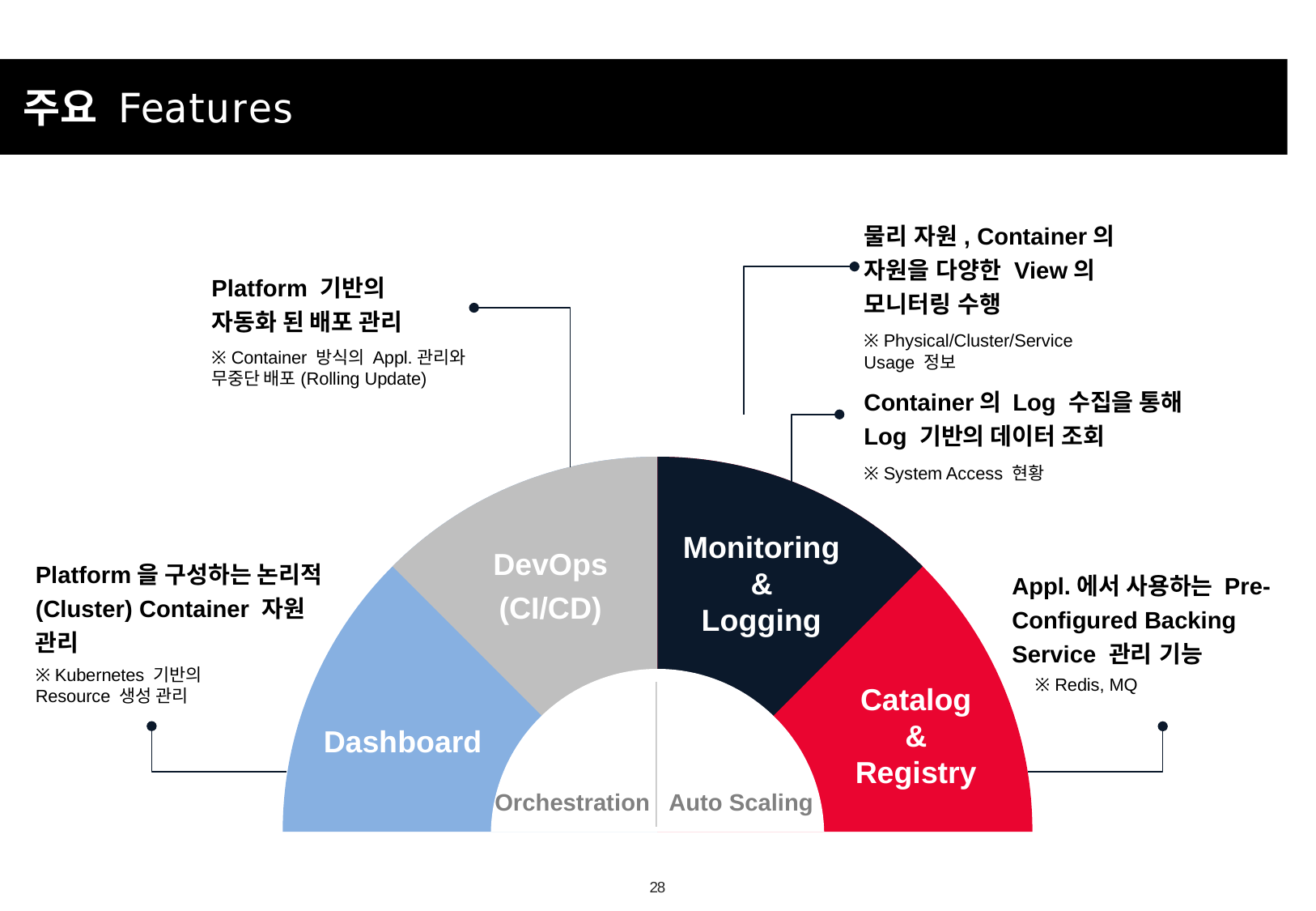

주요 Features
물리 자원, Container의 자원을 다양한 View의 모니터링 수행
Platform 기반의 자동화 된 배포 관리
※ Physical/Cluster/Service Usage 정보
※ Container 방식의 Appl.관리와 무중단 배포(Rolling Update)
Container의 Log 수집을 통해 Log 기반의 데이터 조회
※ System Access 현황

Monitoring
&
Logging
Platform을 구성하는 논리적(Cluster) Container 자원 관리
DevOps
(CI/CD)
Appl.에서 사용하는 Pre-Configured Backing Service 관리 기능
※ Kubernetes 기반의 Resource 생성 관리
※ Redis, MQ

Catalog
&
Registry
Dashboard
Orchestration
Auto Scaling